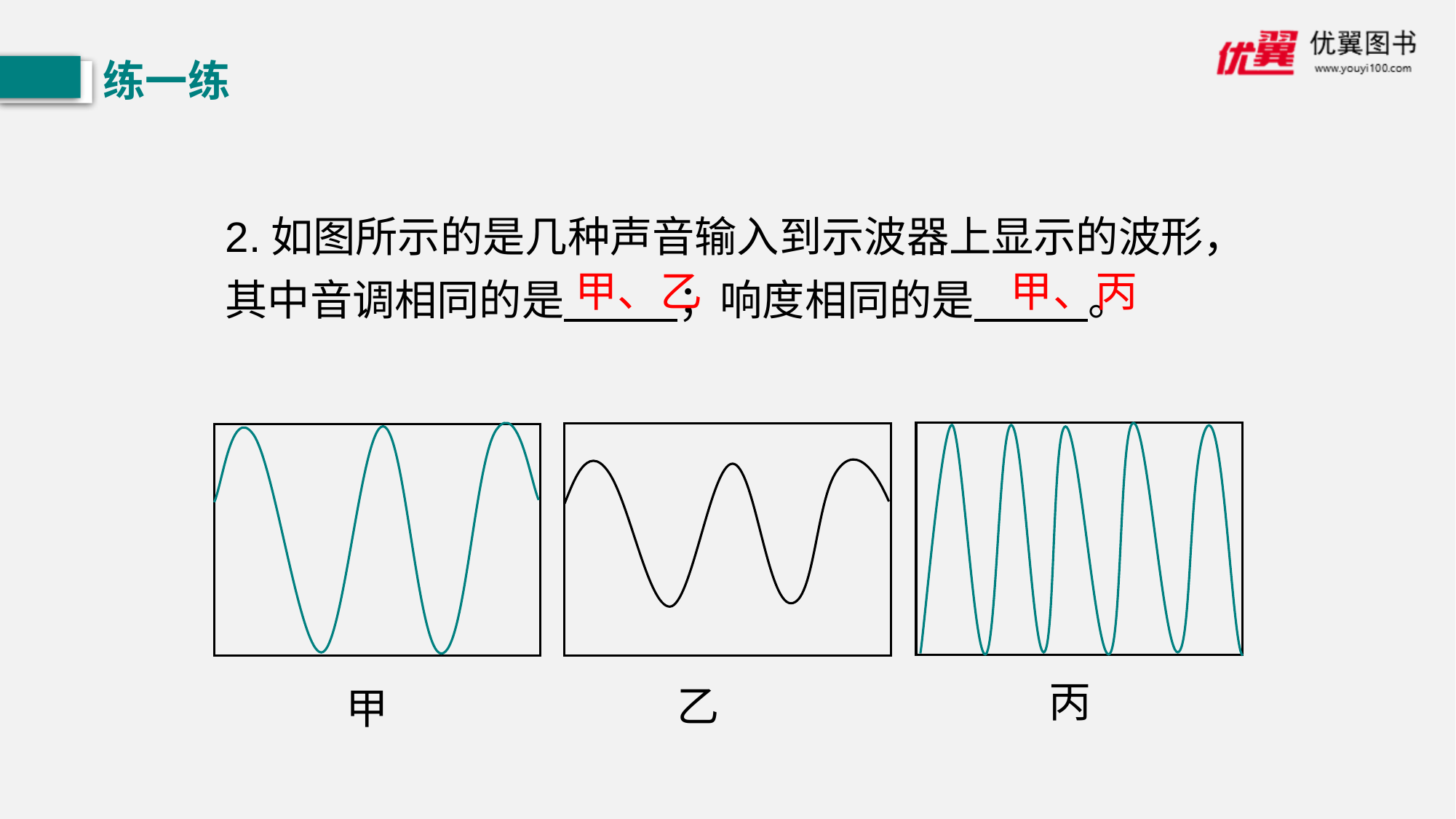

练一练

2.如图所示的是几种声音输入到示波器上显示的波形，其中音调相同的是            ；响度相同的是            。
甲、乙
甲、丙

丙
乙
甲